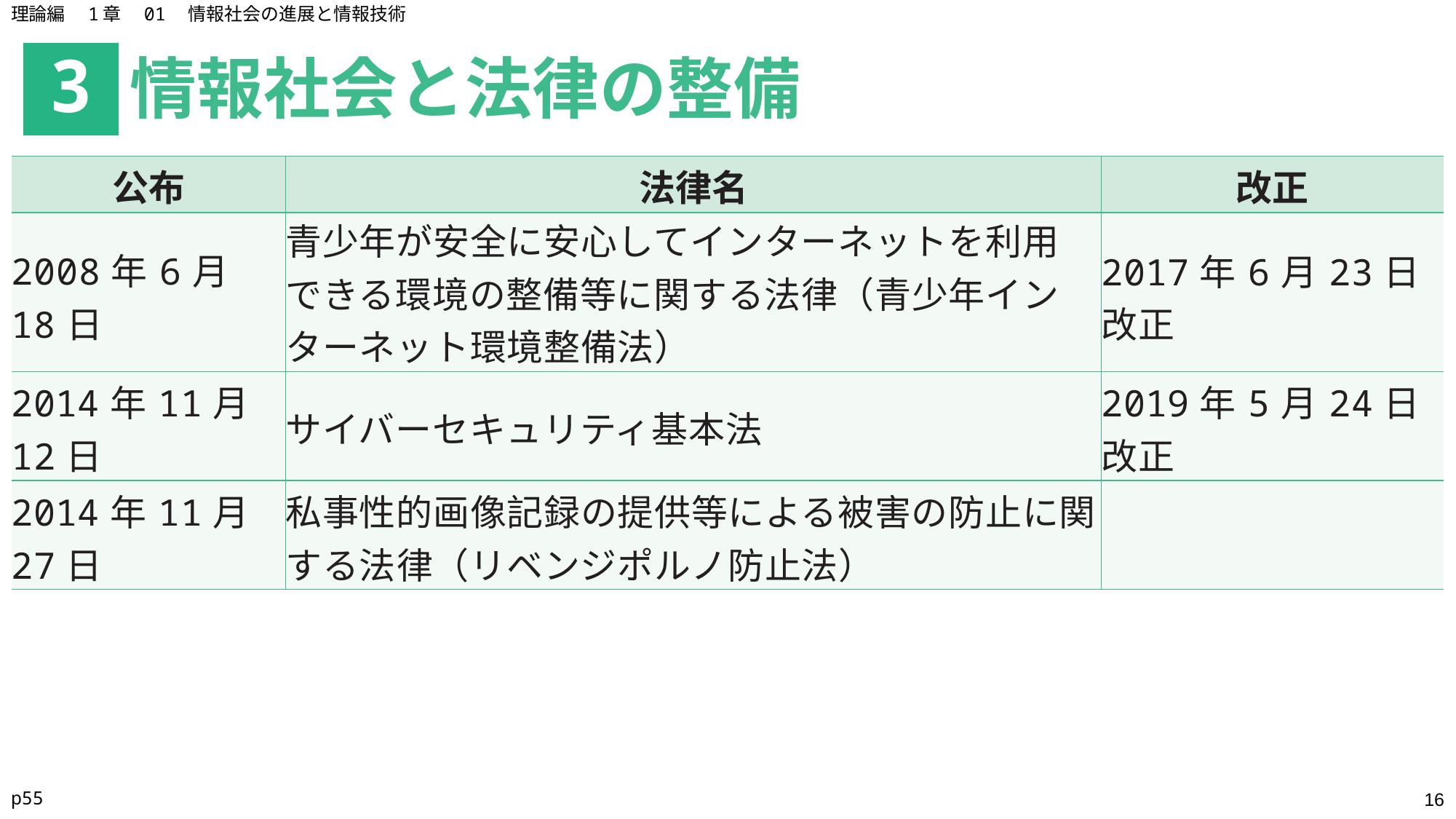

理論編　1章　01　情報社会の進展と情報技術
情報社会と法律の整備
3
| 公布 | 法律名 | 改正 |
| --- | --- | --- |
| 2008年6月18日 | 青少年が安全に安心してインターネットを利用できる環境の整備等に関する法律（青少年インターネット環境整備法） | 2017年6月23日改正 |
| 2014年11月12日 | サイバーセキュリティ基本法 | 2019年5月24日改正 |
| 2014年11月27日 | 私事性的画像記録の提供等による被害の防止に関する法律（リベンジポルノ防止法） |  |

p55
16